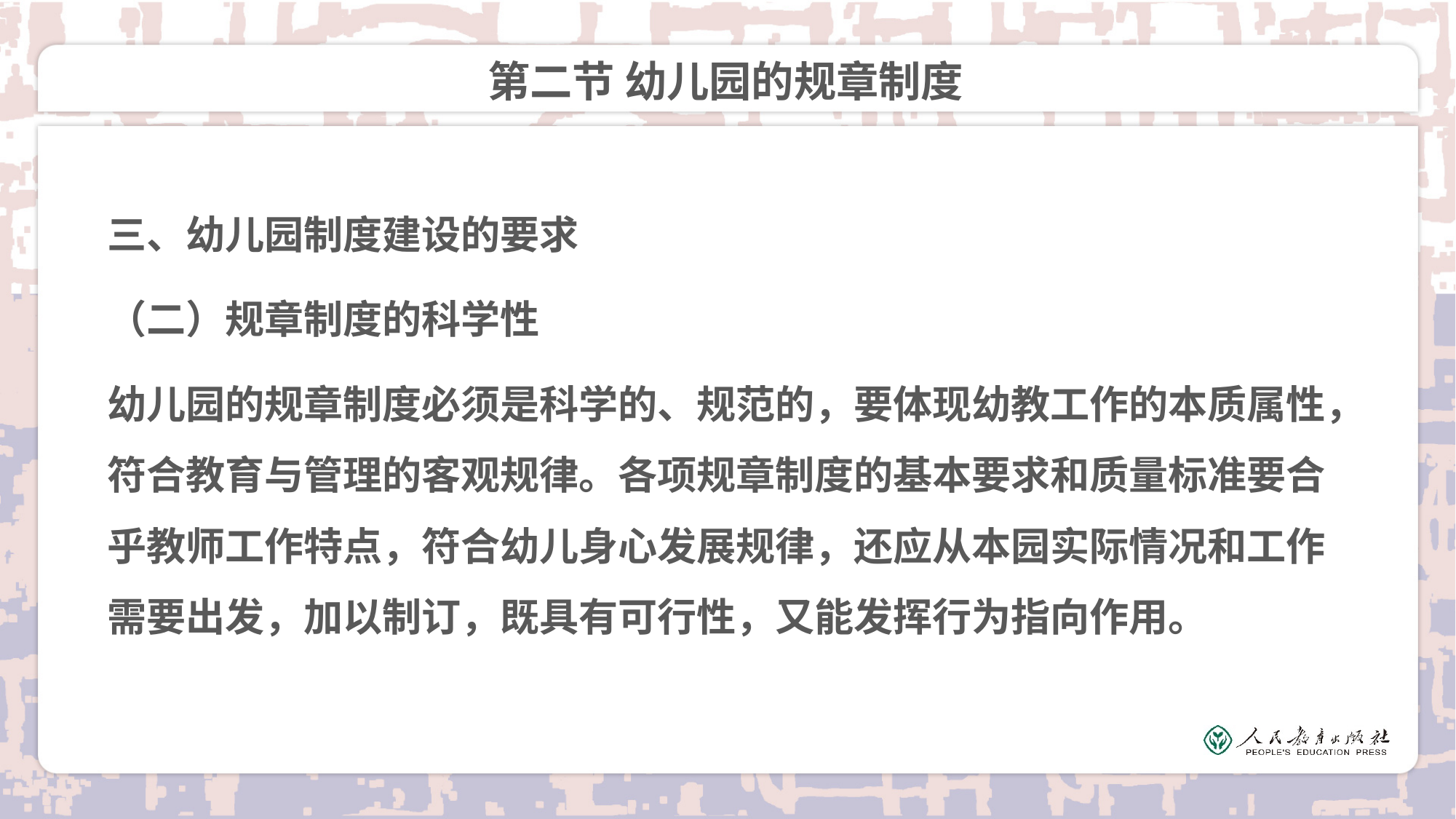

# 第二节 幼儿园的规章制度
三、幼儿园制度建设的要求
（二）规章制度的科学性
幼儿园的规章制度必须是科学的、规范的，要体现幼教工作的本质属性，符合教育与管理的客观规律。各项规章制度的基本要求和质量标准要合乎教师工作特点，符合幼儿身心发展规律，还应从本园实际情况和工作需要出发，加以制订，既具有可行性，又能发挥行为指向作用。